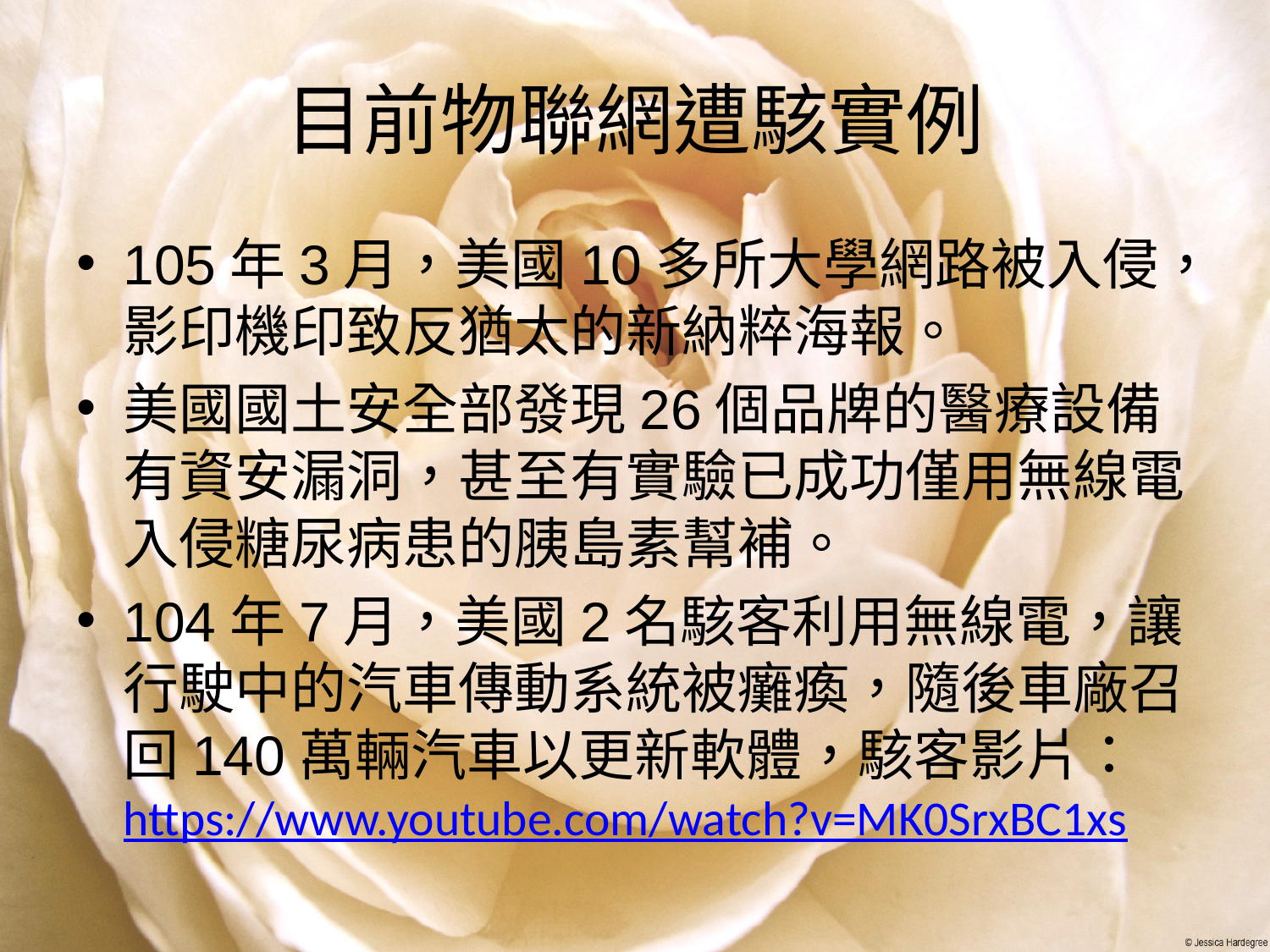

# 目前物聯網遭駭實例
105年3月，美國10多所大學網路被入侵，影印機印致反猶太的新納粹海報。
美國國土安全部發現26個品牌的醫療設備有資安漏洞，甚至有實驗已成功僅用無線電入侵糖尿病患的胰島素幫補。
104年7月，美國2名駭客利用無線電，讓行駛中的汽車傳動系統被癱瘓，隨後車廠召回140萬輛汽車以更新軟體，駭客影片：https://www.youtube.com/watch?v=MK0SrxBC1xs